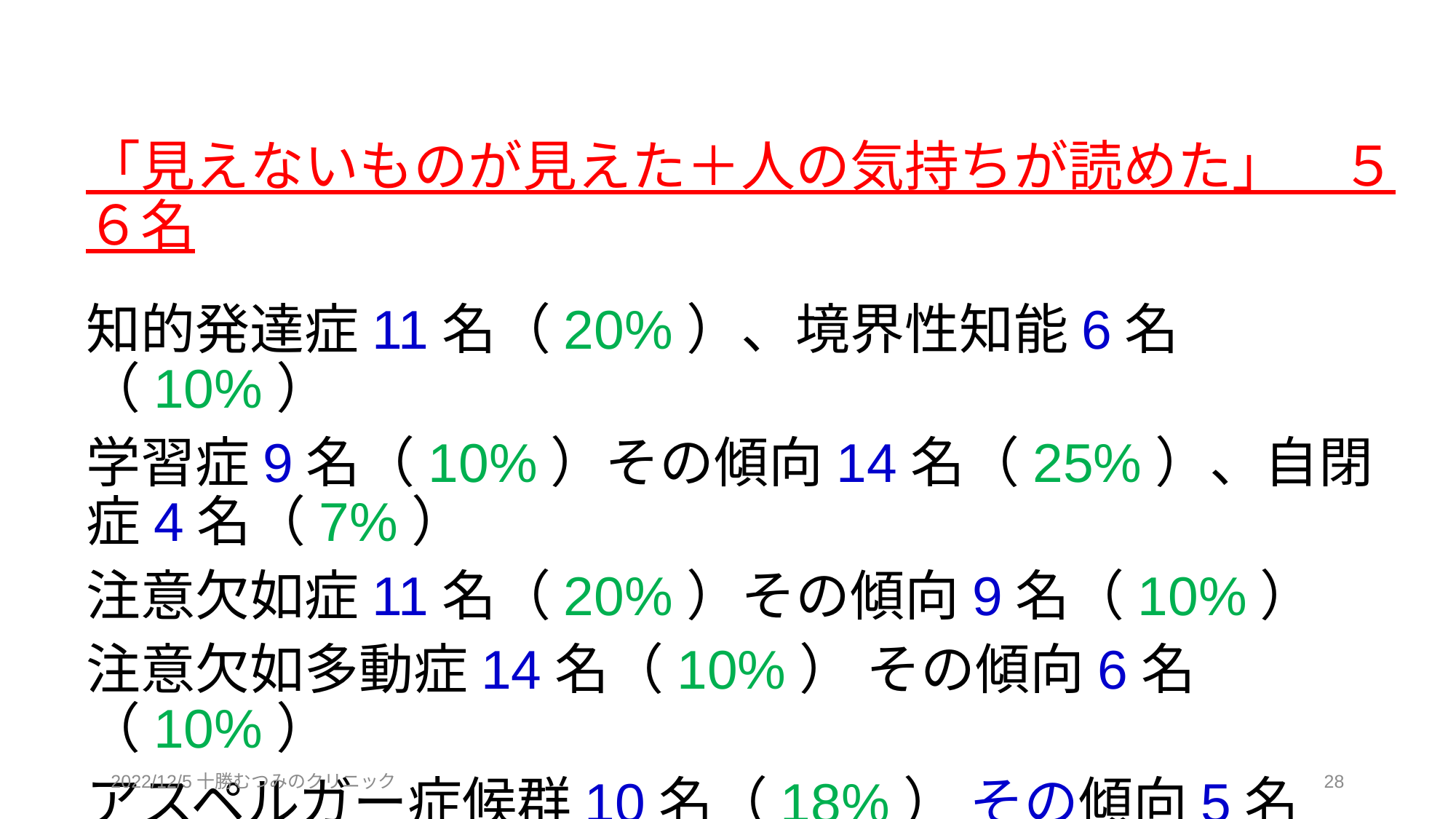

「見えないものが見えた＋人の気持ちが読めた」　５６名

知的発達症11名（20%）、境界性知能6名（10%）
学習症9名（10%）その傾向14名（25%）、自閉症4名（7%）
注意欠如症11名（20%）その傾向9名（10%）
注意欠如多動症14名（10%） その傾向6名（10%）
アスペルガー症候群10名（18%） その傾向5名（9%）
広汎性発達障害・特定不能7名（12%） その傾向11名（20%）
発達性協調性運動障害12名（20%） その傾向7名（12%）
2022/12/5十勝むつみのクリニック
28